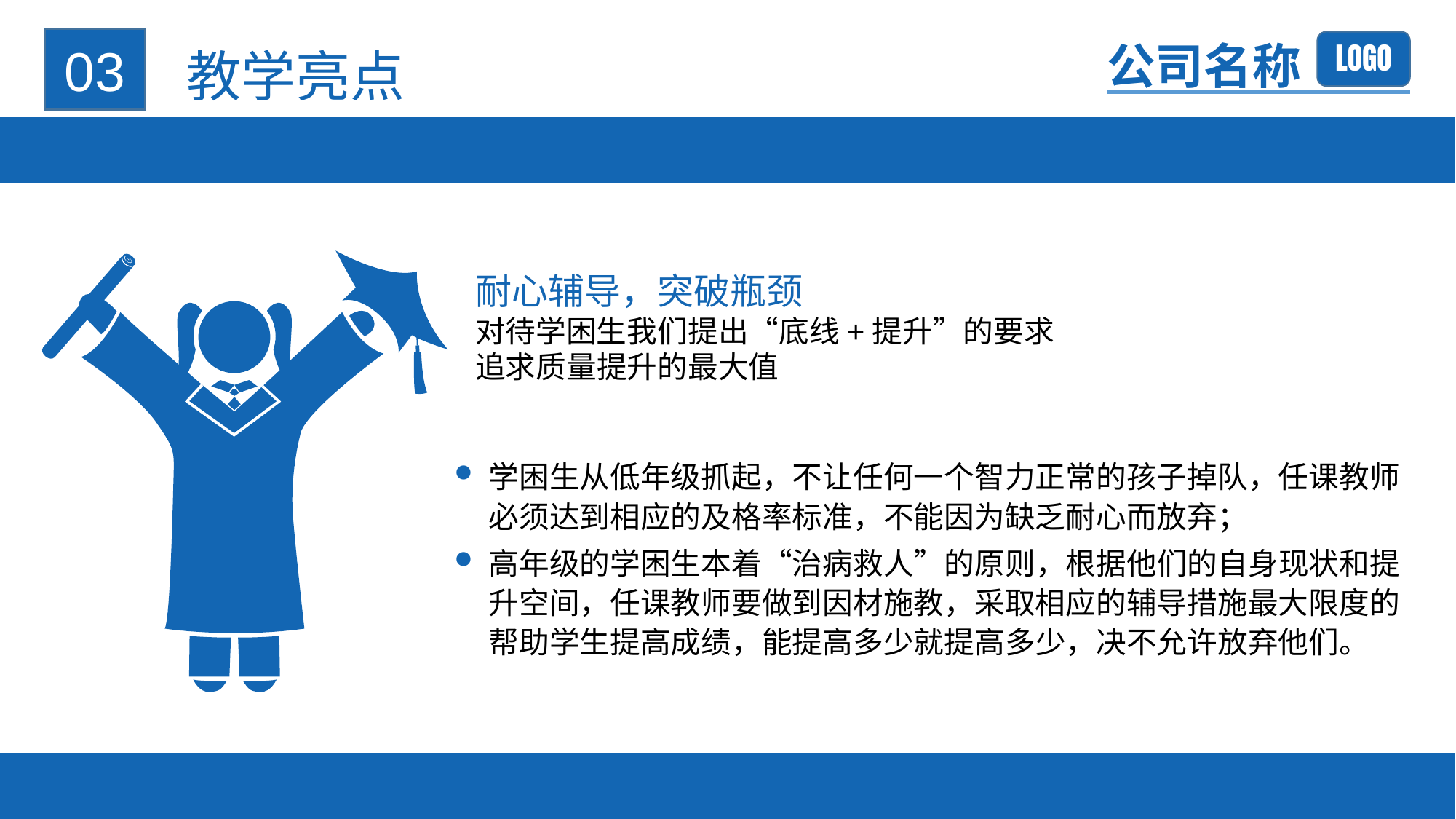

03
公司名称
LOGO
教学亮点

耐心辅导，突破瓶颈
对待学困生我们提出“底线+提升”的要求
追求质量提升的最大值
教学计划
04
04
学困生从低年级抓起，不让任何一个智力正常的孩子掉队，任课教师必须达到相应的及格率标准，不能因为缺乏耐心而放弃；
高年级的学困生本着“治病救人”的原则，根据他们的自身现状和提升空间，任课教师要做到因材施教，采取相应的辅导措施最大限度的帮助学生提高成绩，能提高多少就提高多少，决不允许放弃他们。